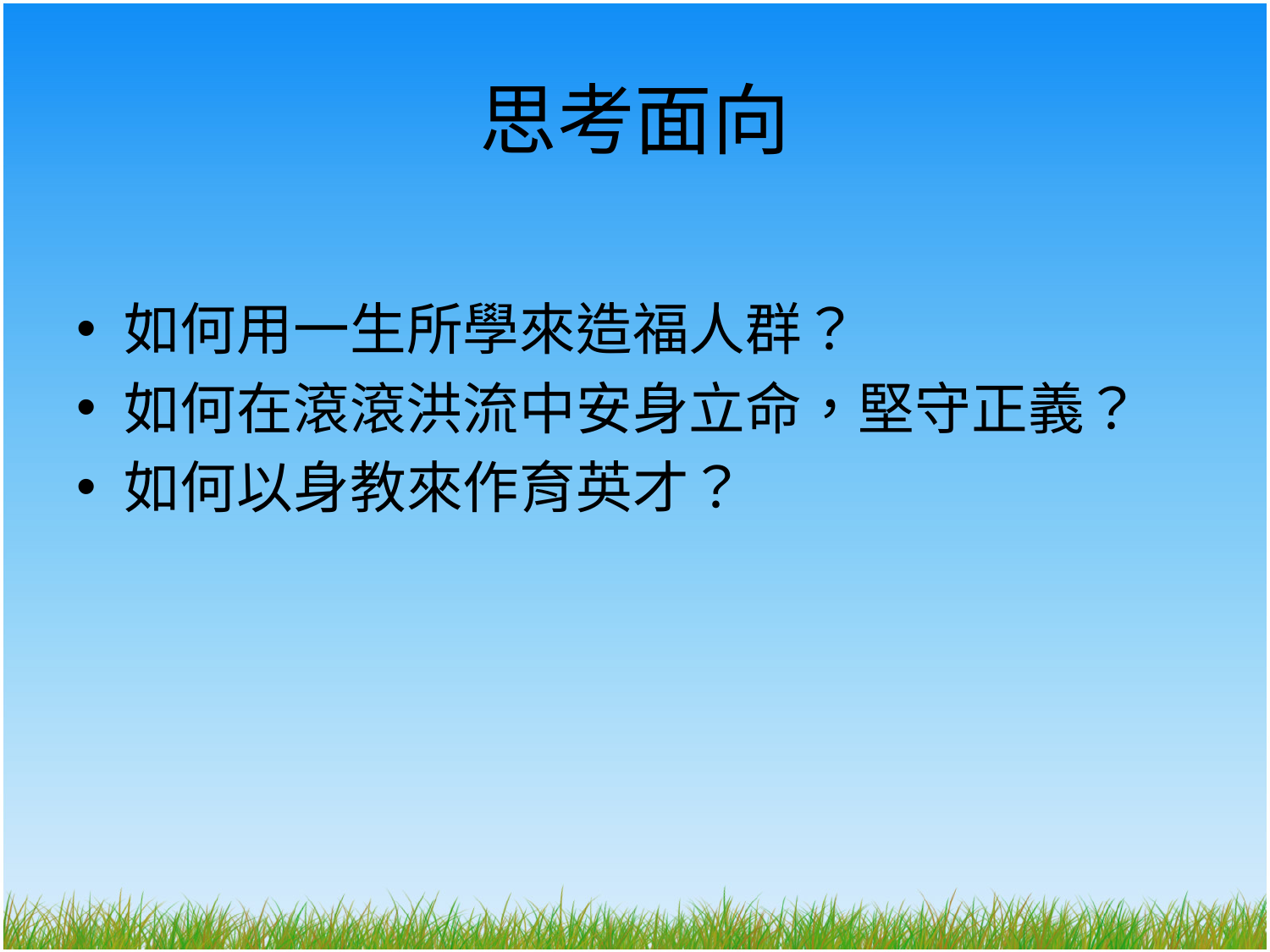

# 思考面向
如何用一生所學來造福人群？
如何在滾滾洪流中安身立命，堅守正義？
如何以身教來作育英才？